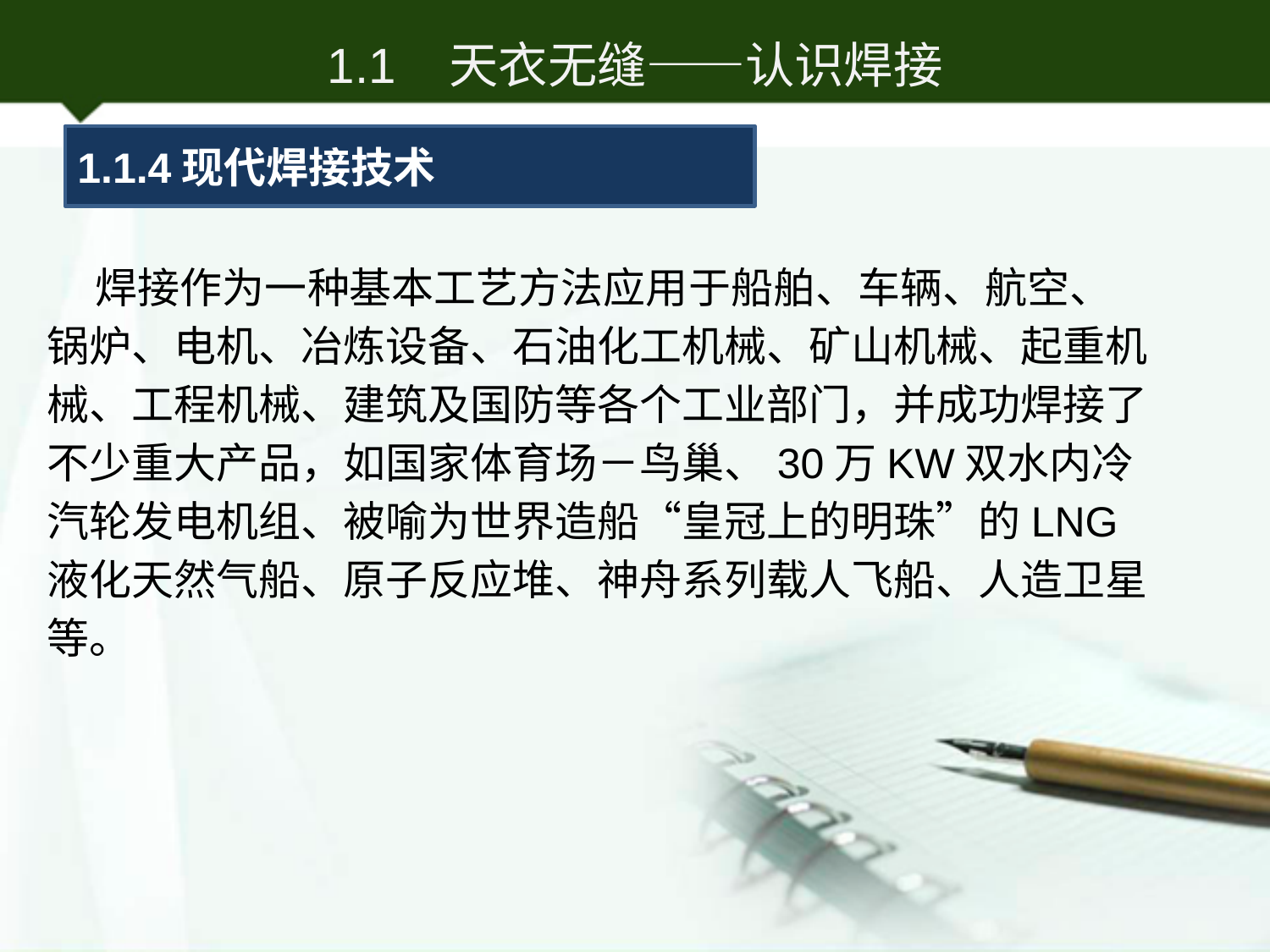

# 1.1   天衣无缝——认识焊接
1.1.4现代焊接技术
    焊接作为一种基本工艺方法应用于船舶、车辆、航空、锅炉、电机、冶炼设备、石油化工机械、矿山机械、起重机械、工程机械、建筑及国防等各个工业部门，并成功焊接了不少重大产品，如国家体育场－鸟巢、30万KW双水内冷汽轮发电机组、被喻为世界造船“皇冠上的明珠”的LNG液化天然气船、原子反应堆、神舟系列载人飞船、人造卫星等。